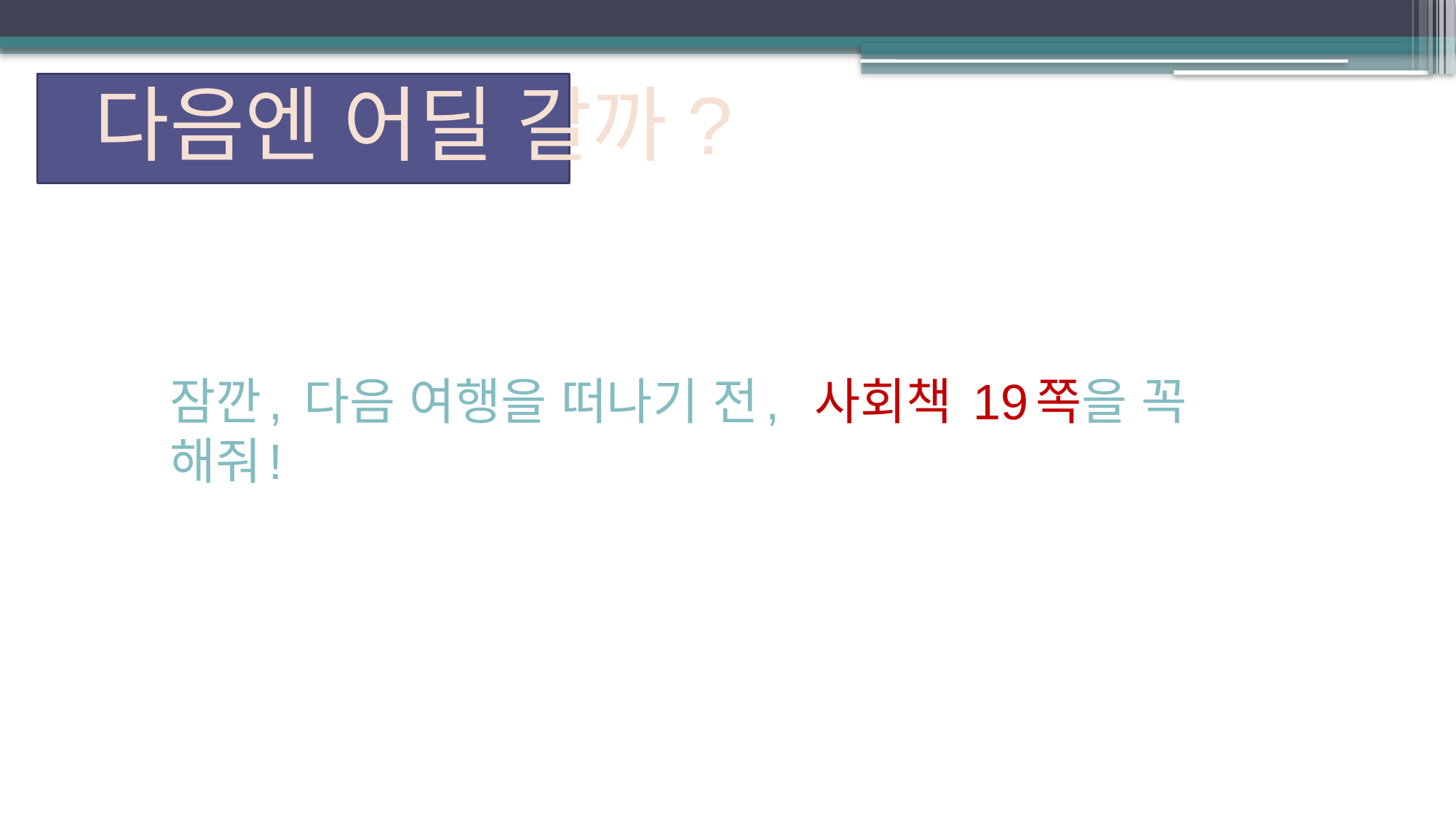

# 다음엔 어딜 갈까?

잠깐, 다음 여행을 떠나기 전,  사회책 19쪽을 꼭 해줘!